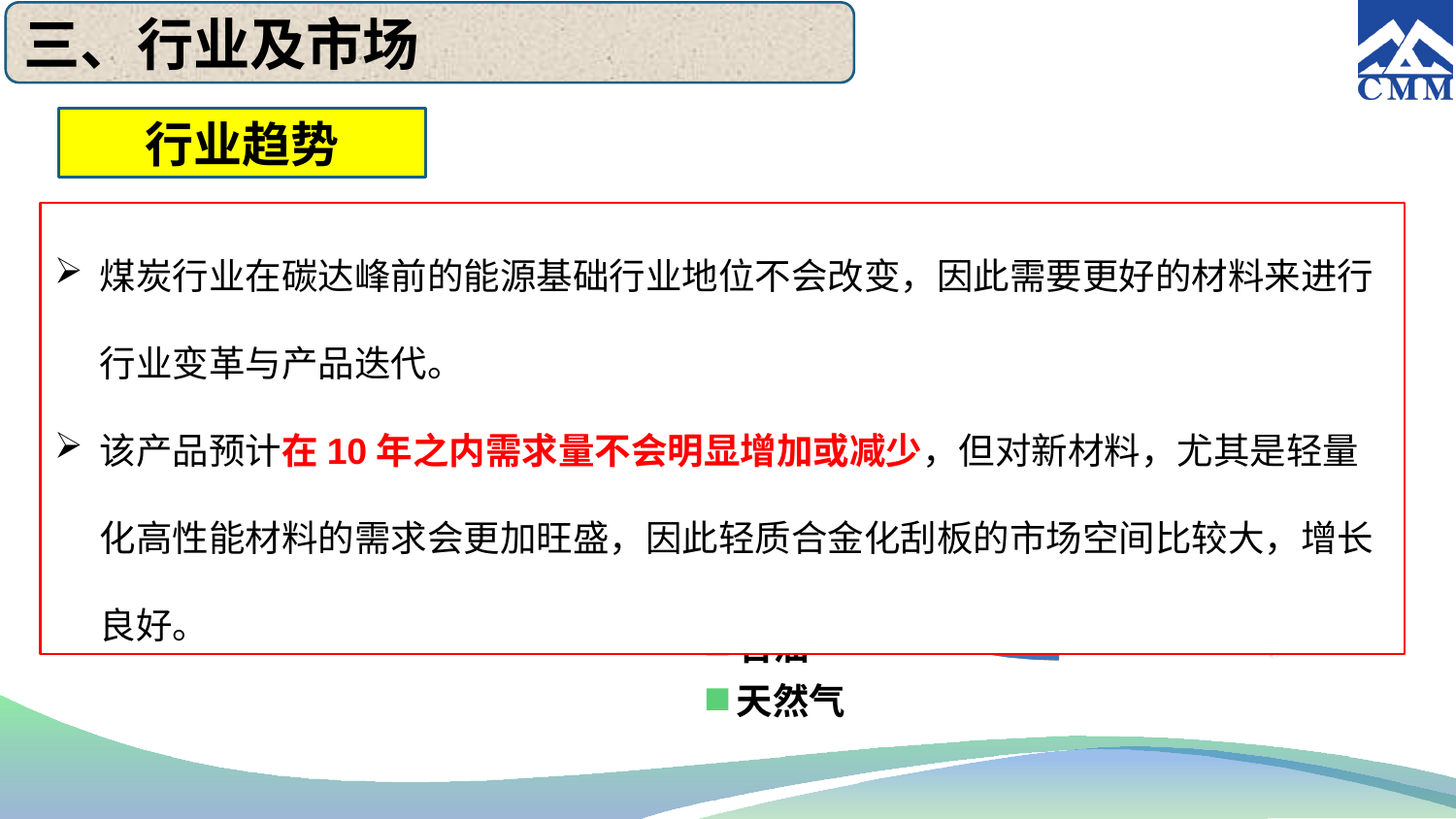

三、行业及市场
行业趋势
我国一次能源消费占比
煤炭行业在碳达峰前的能源基础行业地位不会改变，因此需要更好的材料来进行行业变革与产品迭代。
该产品预计在10年之内需求量不会明显增加或减少，但对新材料，尤其是轻量化高性能材料的需求会更加旺盛，因此轻质合金化刮板的市场空间比较大，增长良好。

[unsupported chart]

2019年
2030年

[unsupported chart]